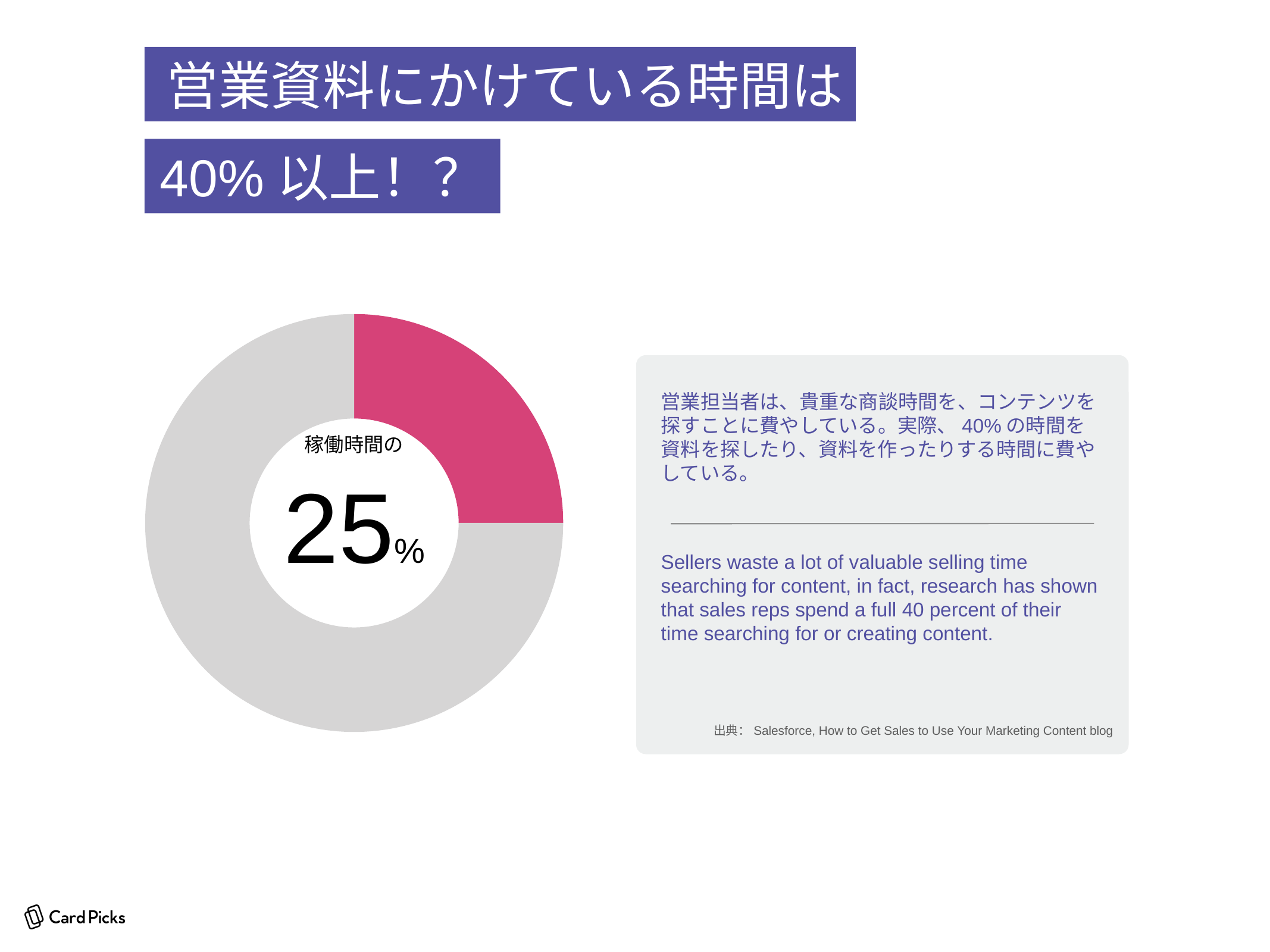

営業資料にかけている時間は

40%以上！？

### Chart

| Category | 地域1 |
|---|---|
| 4月 | 40.0 |
| 5月 | 120.0 |
営業担当者は、貴重な商談時間を、コンテンツを探すことに費やしている。実際、40%の時間を資料を探したり、資料を作ったりする時間に費やしている。
稼働時間の
25%

Sellers waste a lot of valuable selling time searching for content, in fact, research has shown that sales reps spend a full 40 percent of their time searching for or creating content.
出典：Salesforce, How to Get Sales to Use Your Marketing Content blog
10